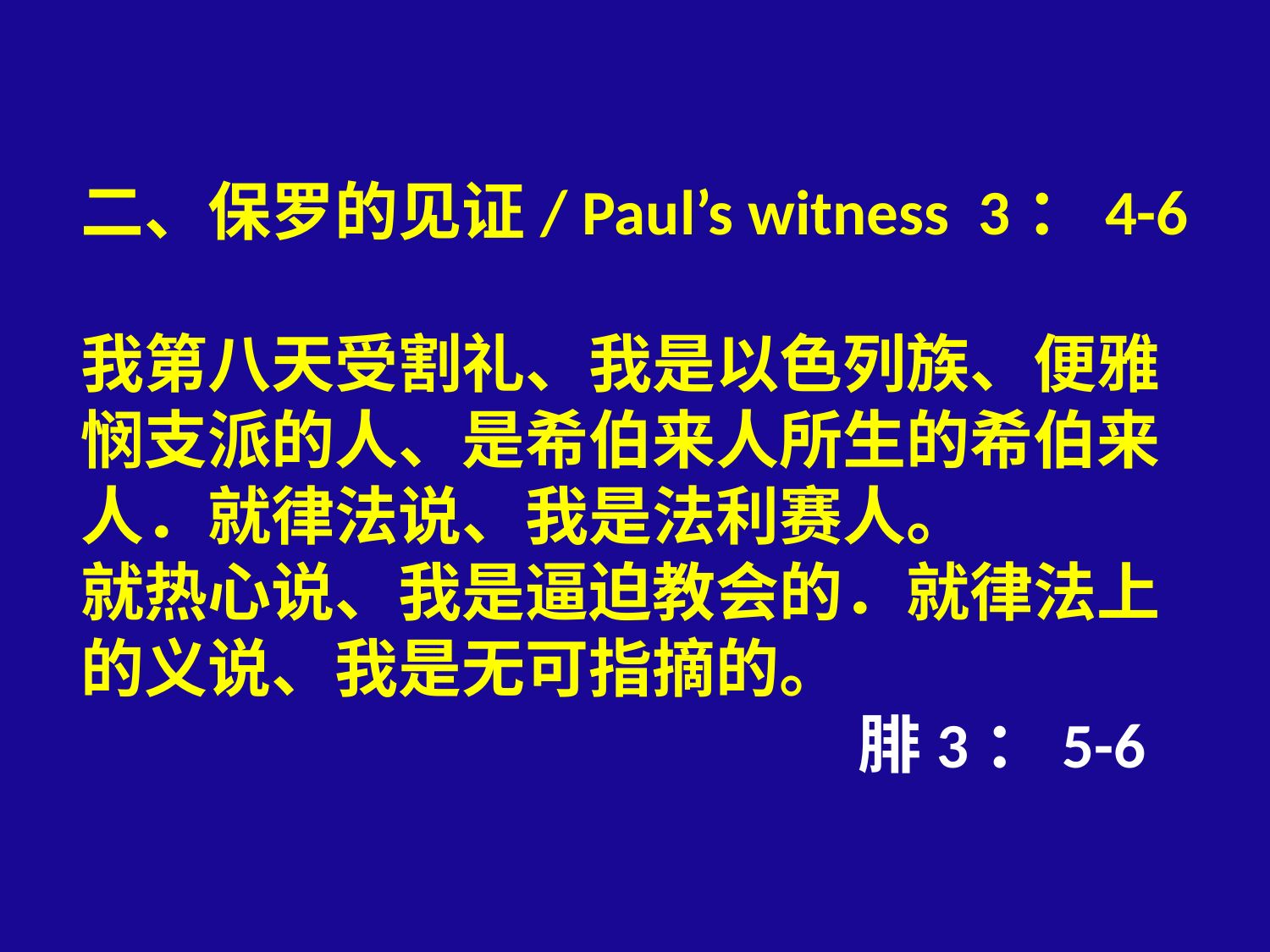

# 二、保罗的见证/ Paul’s witness  3：4-6 我第八天受割礼、我是以色列族、便雅悯支派的人、是希伯来人所生的希伯来人．就律法说、我是法利赛人。 就热心说、我是逼迫教会的．就律法上的义说、我是无可指摘的。 腓3：5-6